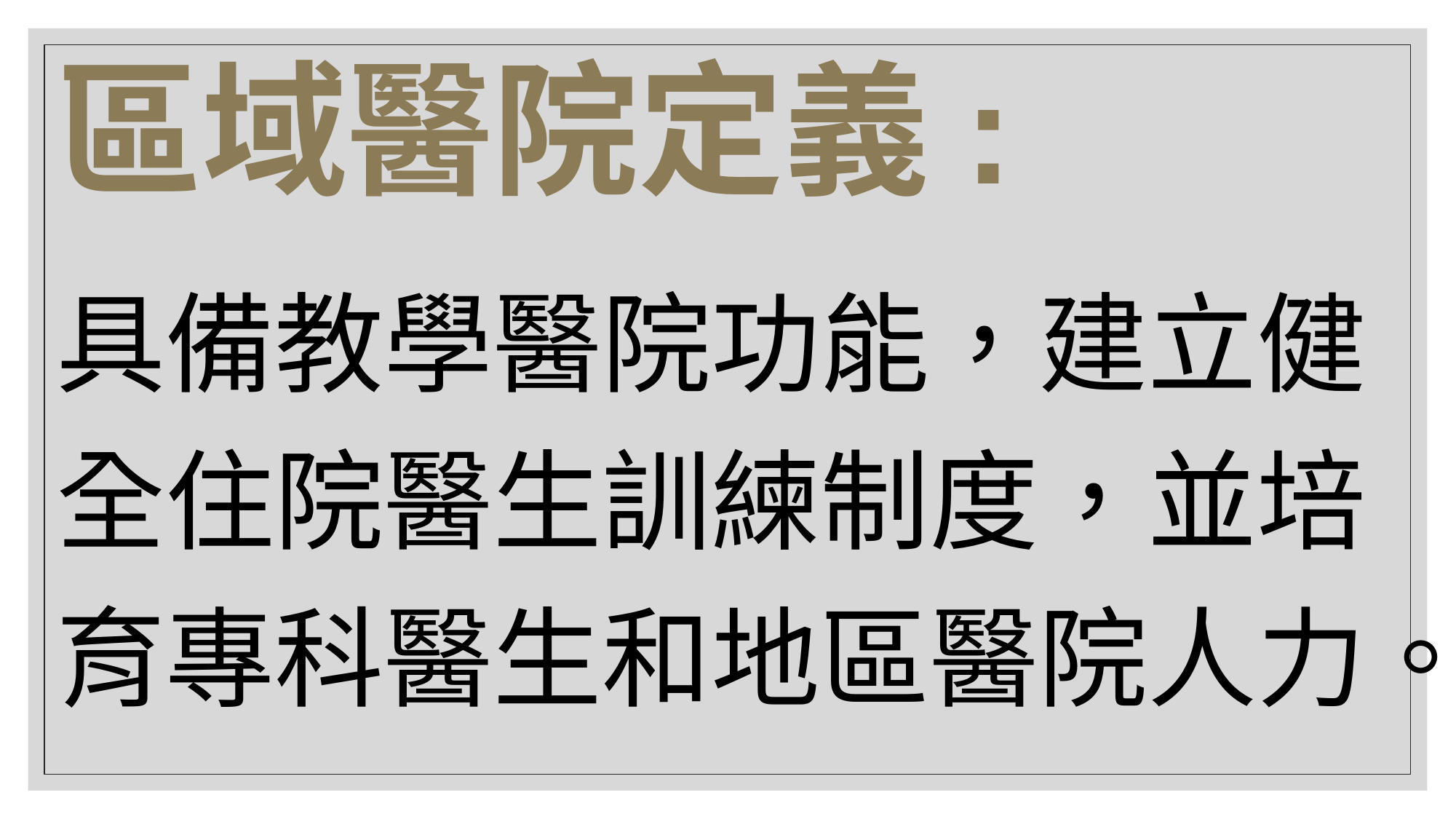

# 區域醫院定義:
具備教學醫院功能，建立健全住院醫生訓練制度，並培育專科醫生和地區醫院人力。